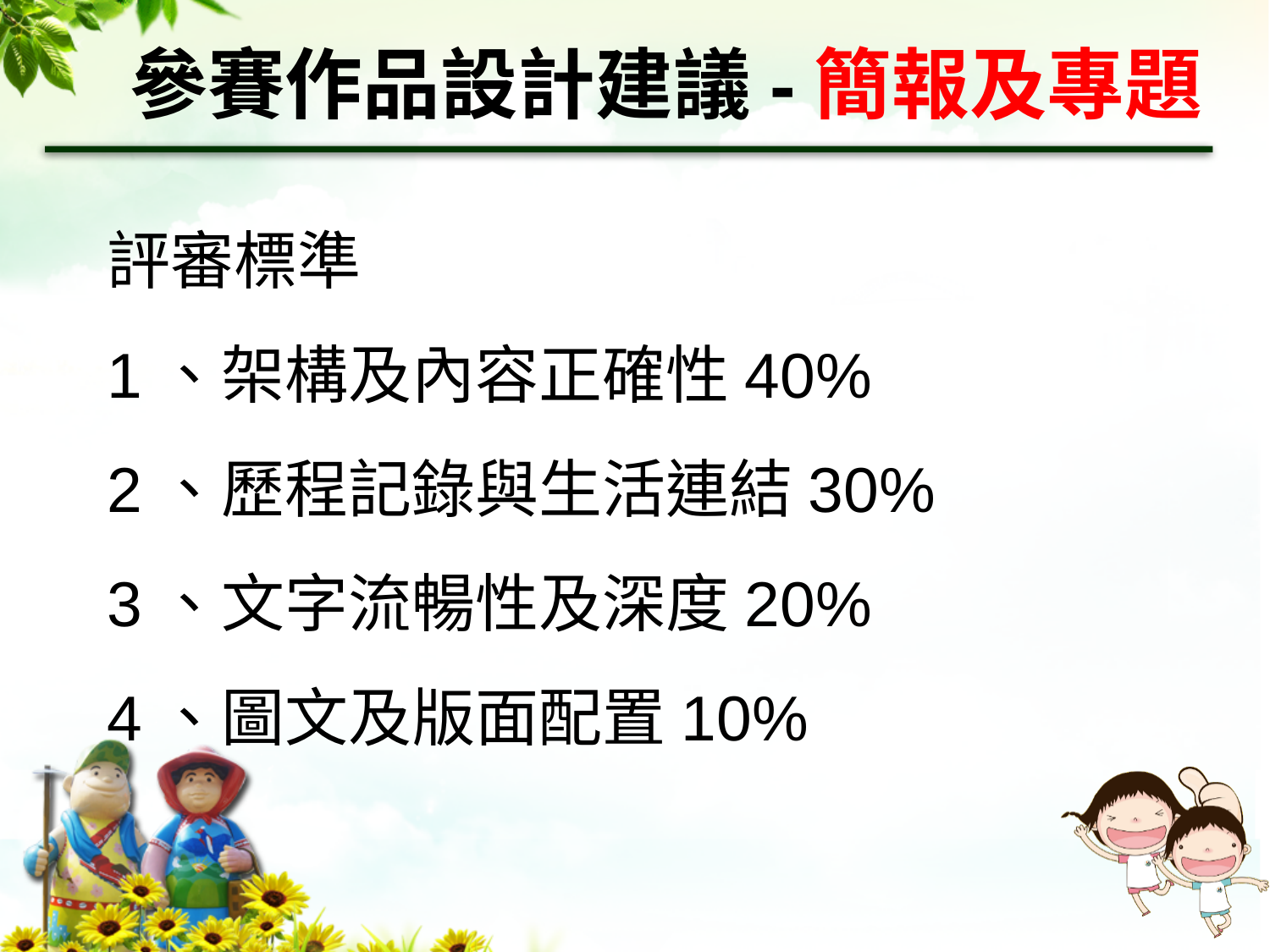

# 參賽作品設計建議-簡報及專題
評審標準
1、架構及內容正確性40%
2、歷程記錄與生活連結30%
3、文字流暢性及深度20%
4、圖文及版面配置10%